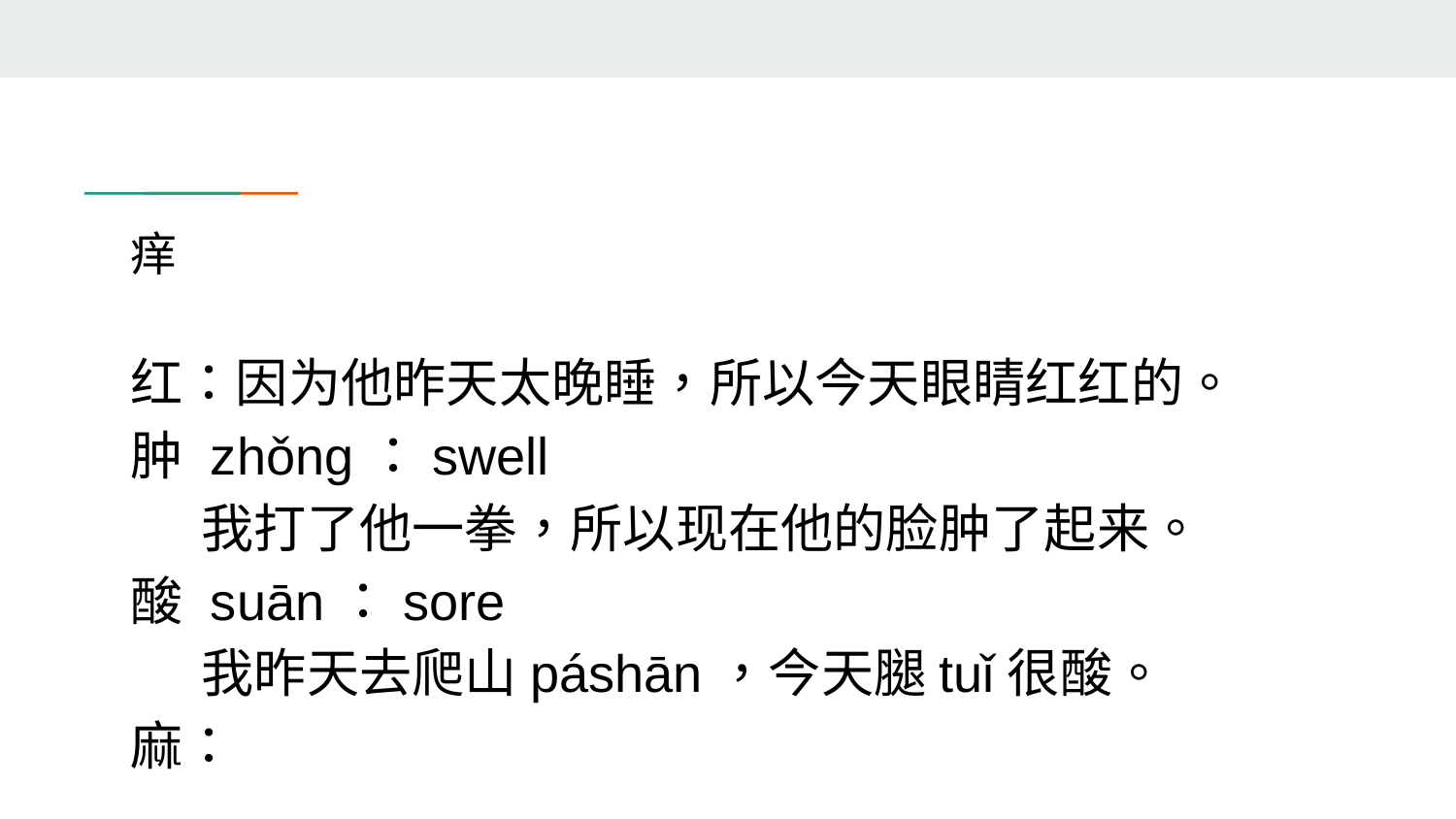

# 痒
红：因为他昨天太晚睡，所以今天眼睛红红的。
肿 zhǒng：swell
    我打了他一拳，所以现在他的脸肿了起来。
酸 suān：sore
    我昨天去爬山páshān，今天腿tuǐ很酸。
麻：